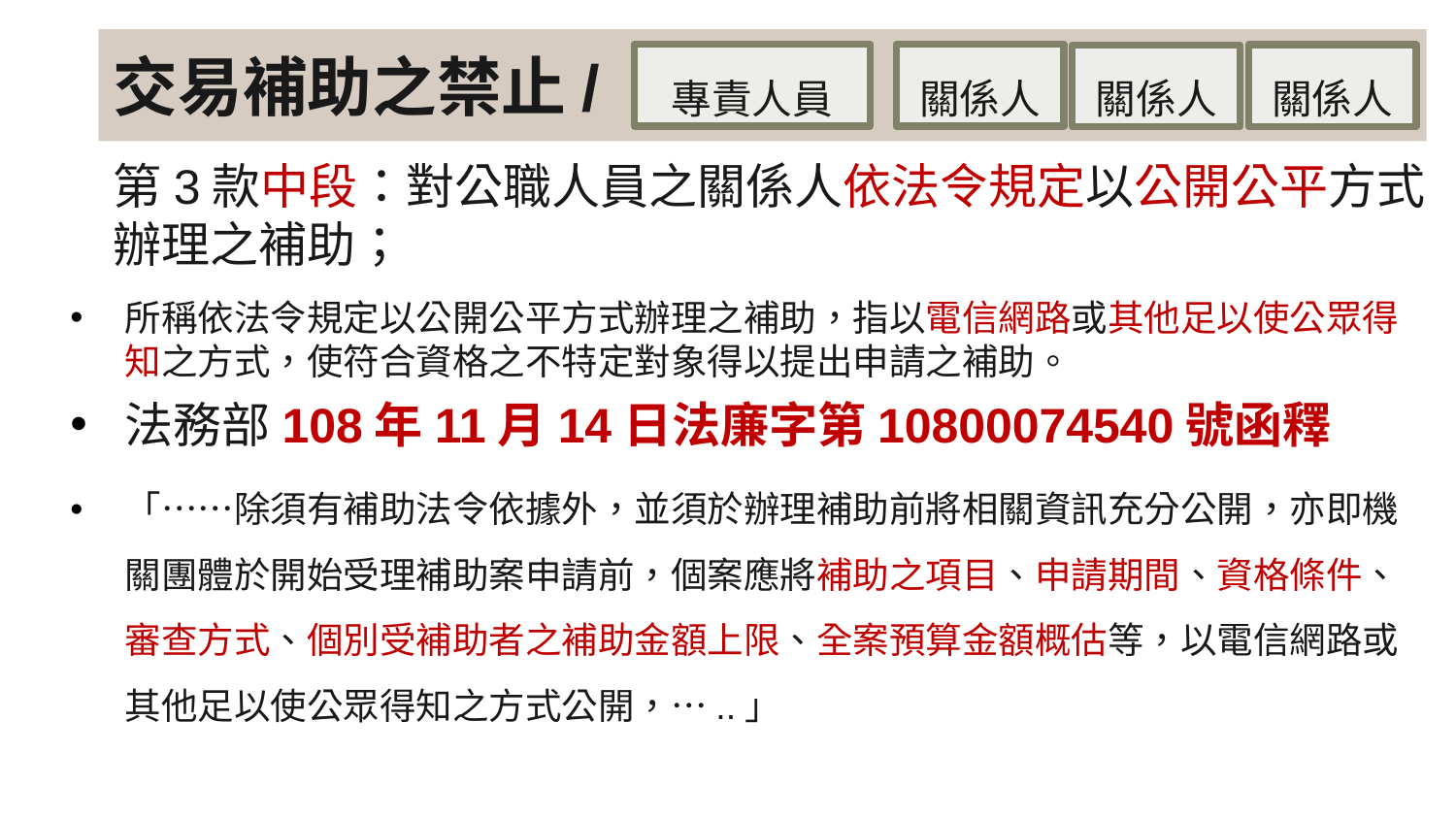

# 交易補助之禁止/
專責人員
關係人
關係人
關係人
第3款中段：對公職人員之關係人依法令規定以公開公平方式辦理之補助；

所稱依法令規定以公開公平方式辦理之補助，指以電信網路或其他足以使公眾得知之方式，使符合資格之不特定對象得以提出申請之補助。
法務部108年11月14日法廉字第10800074540號函釋
「……除須有補助法令依據外，並須於辦理補助前將相關資訊充分公開，亦即機關團體於開始受理補助案申請前，個案應將補助之項目、申請期間、資格條件、審查方式、個別受補助者之補助金額上限、全案預算金額概估等，以電信網路或其他足以使公眾得知之方式公開，…..」